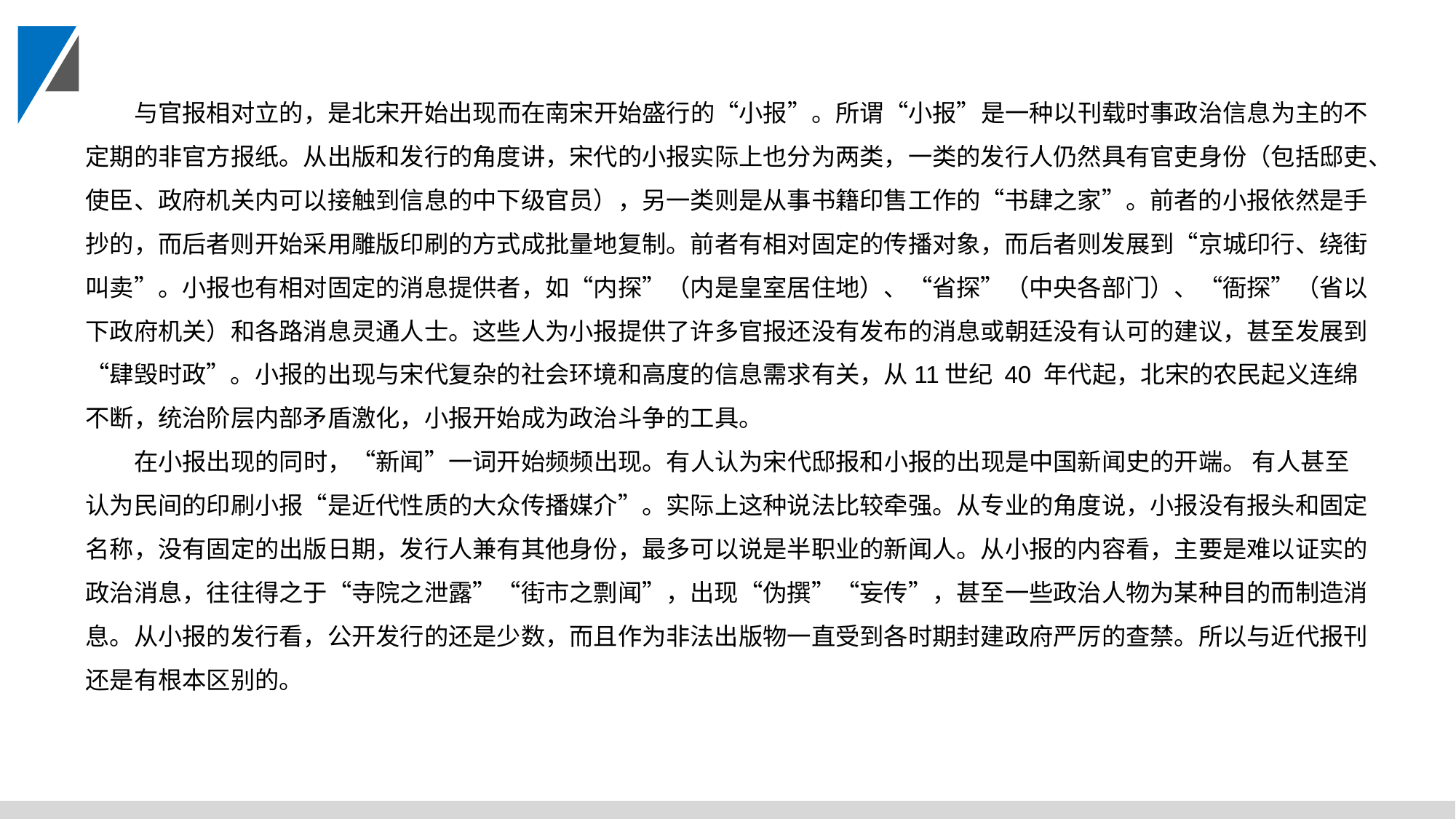

与官报相对立的，是北宋开始出现而在南宋开始盛行的“小报”。所谓“小报”是一种以刊载时事政治信息为主的不定期的非官方报纸。从出版和发行的角度讲，宋代的小报实际上也分为两类，一类的发行人仍然具有官吏身份（包括邸吏、使臣、政府机关内可以接触到信息的中下级官员），另一类则是从事书籍印售工作的“书肆之家”。前者的小报依然是手抄的，而后者则开始采用雕版印刷的方式成批量地复制。前者有相对固定的传播对象，而后者则发展到“京城印行、绕街叫卖”。小报也有相对固定的消息提供者，如“内探”（内是皇室居住地）、“省探”（中央各部门）、“衙探”（省以下政府机关）和各路消息灵通人士。这些人为小报提供了许多官报还没有发布的消息或朝廷没有认可的建议，甚至发展到“肆毁时政”。小报的出现与宋代复杂的社会环境和高度的信息需求有关，从11世纪 40 年代起，北宋的农民起义连绵不断，统治阶层内部矛盾激化，小报开始成为政治斗争的工具。
在小报出现的同时，“新闻”一词开始频频出现。有人认为宋代邸报和小报的出现是中国新闻史的开端。 有人甚至认为民间的印刷小报“是近代性质的大众传播媒介”。实际上这种说法比较牵强。从专业的角度说，小报没有报头和固定名称，没有固定的出版日期，发行人兼有其他身份，最多可以说是半职业的新闻人。从小报的内容看，主要是难以证实的政治消息，往往得之于“寺院之泄露”“街市之剽闻”，出现“伪撰”“妄传”，甚至一些政治人物为某种目的而制造消息。从小报的发行看，公开发行的还是少数，而且作为非法出版物一直受到各时期封建政府严厉的查禁。所以与近代报刊还是有根本区别的。